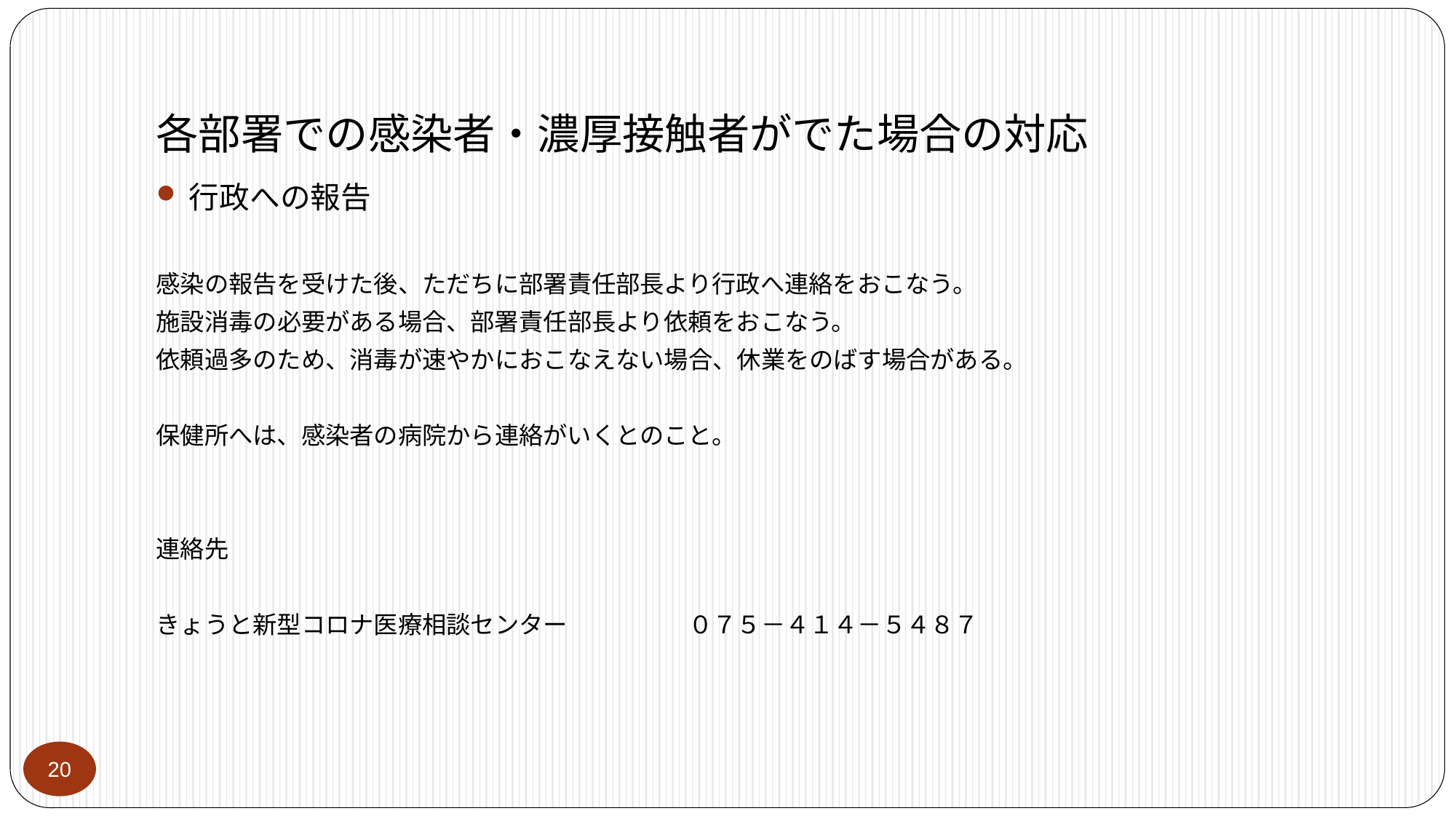

# 各部署での感染者・濃厚接触者がでた場合の対応
行政への報告

感染の報告を受けた後、ただちに部署責任部長より行政へ連絡をおこなう。
施設消毒の必要がある場合、部署責任部長より依頼をおこなう。
依頼過多のため、消毒が速やかにおこなえない場合、休業をのばす場合がある。

保健所へは、感染者の病院から連絡がいくとのこと。

連絡先

きょうと新型コロナ医療相談センター　　　　　０７５－４１４－５４８７

20